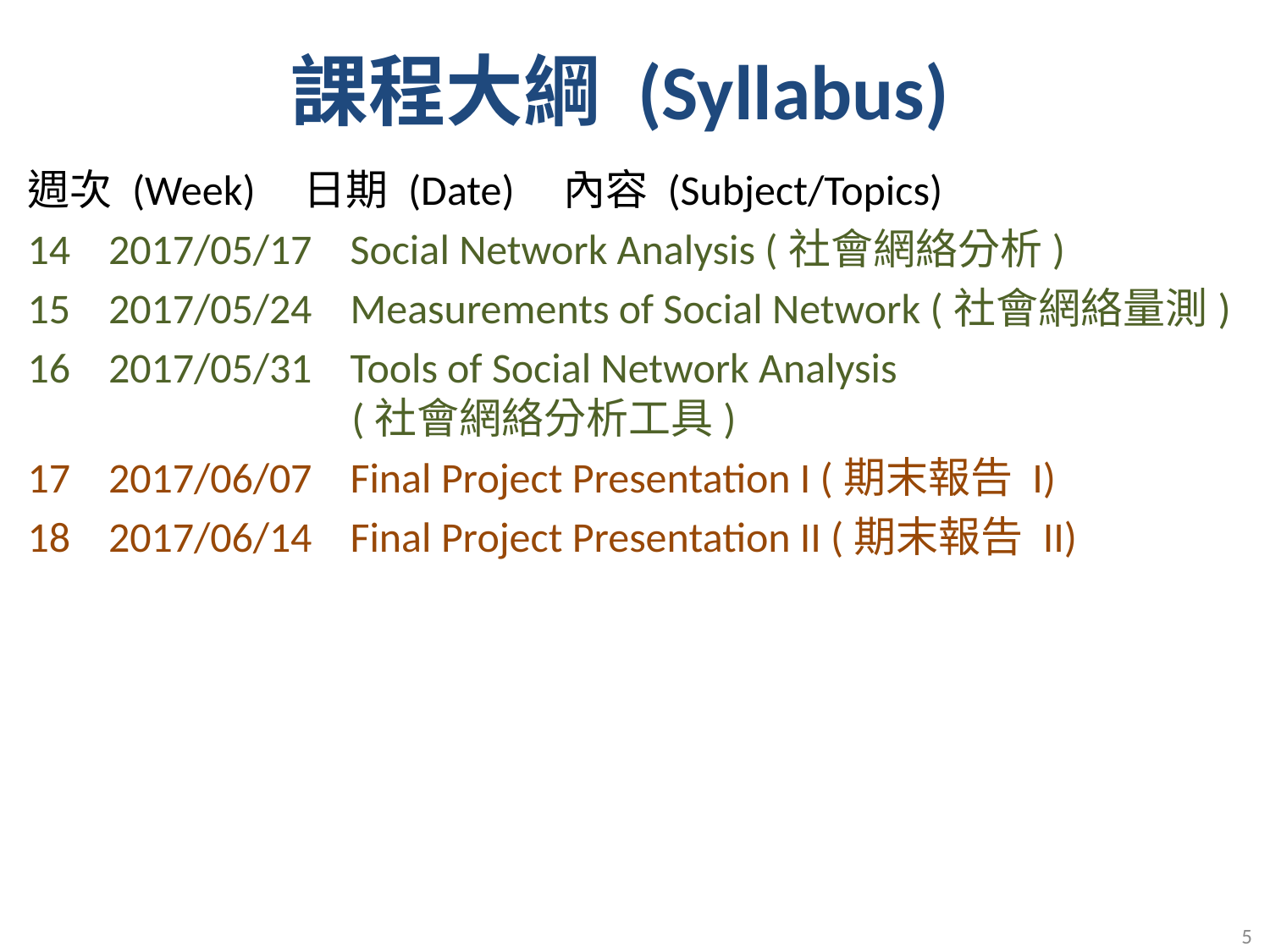

課程大綱 (Syllabus)
週次 (Week)    日期 (Date)    內容 (Subject/Topics)
14    2017/05/17    Social Network Analysis (社會網絡分析)
15    2017/05/24    Measurements of Social Network (社會網絡量測)
16    2017/05/31    Tools of Social Network Analysis
                             (社會網絡分析工具)
17    2017/06/07    Final Project Presentation I (期末報告 I)
18    2017/06/14    Final Project Presentation II (期末報告 II)
5